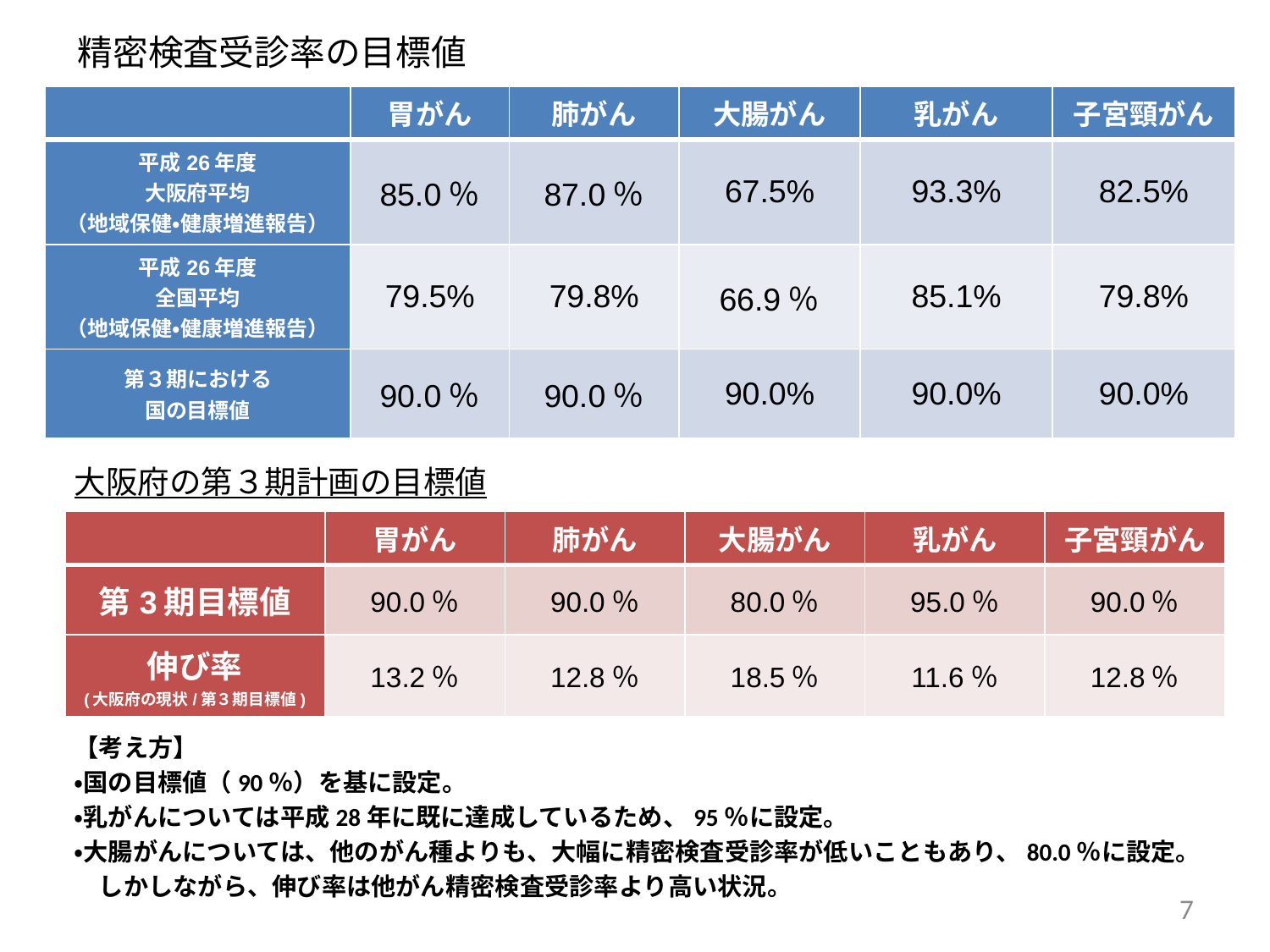

# 精密検査受診率の目標値
|  | 胃がん | 肺がん | 大腸がん | 乳がん | 子宮頸がん |
| --- | --- | --- | --- | --- | --- |
| 平成26年度 大阪府平均 （地域保健・健康増進報告） | 85.0％ | 87.0％ | 67.5% | 93.3% | 82.5% |
| 平成26年度 全国平均 （地域保健・健康増進報告） | 79.5% | 79.8% | 66.9％ | 85.1% | 79.8% |
| 第３期における 国の目標値 | 90.0％ | 90.0％ | 90.0% | 90.0% | 90.0% |
大阪府の第３期計画の目標値
|  | 胃がん | 肺がん | 大腸がん | 乳がん | 子宮頸がん |
| --- | --- | --- | --- | --- | --- |
| 第3期目標値 | 90.0％ | 90.0％ | 80.0％ | 95.0％ | 90.0％ |
| 伸び率 (大阪府の現状/第３期目標値) | 13.2％ | 12.8％ | 18.5％ | 11.6％ | 12.8％ |
【考え方】
・国の目標値（90％）を基に設定。
・乳がんについては平成28年に既に達成しているため、95％に設定。
・大腸がんについては、他のがん種よりも、大幅に精密検査受診率が低いこともあり、80.0％に設定。
　しかしながら、伸び率は他がん精密検査受診率より高い状況。

7